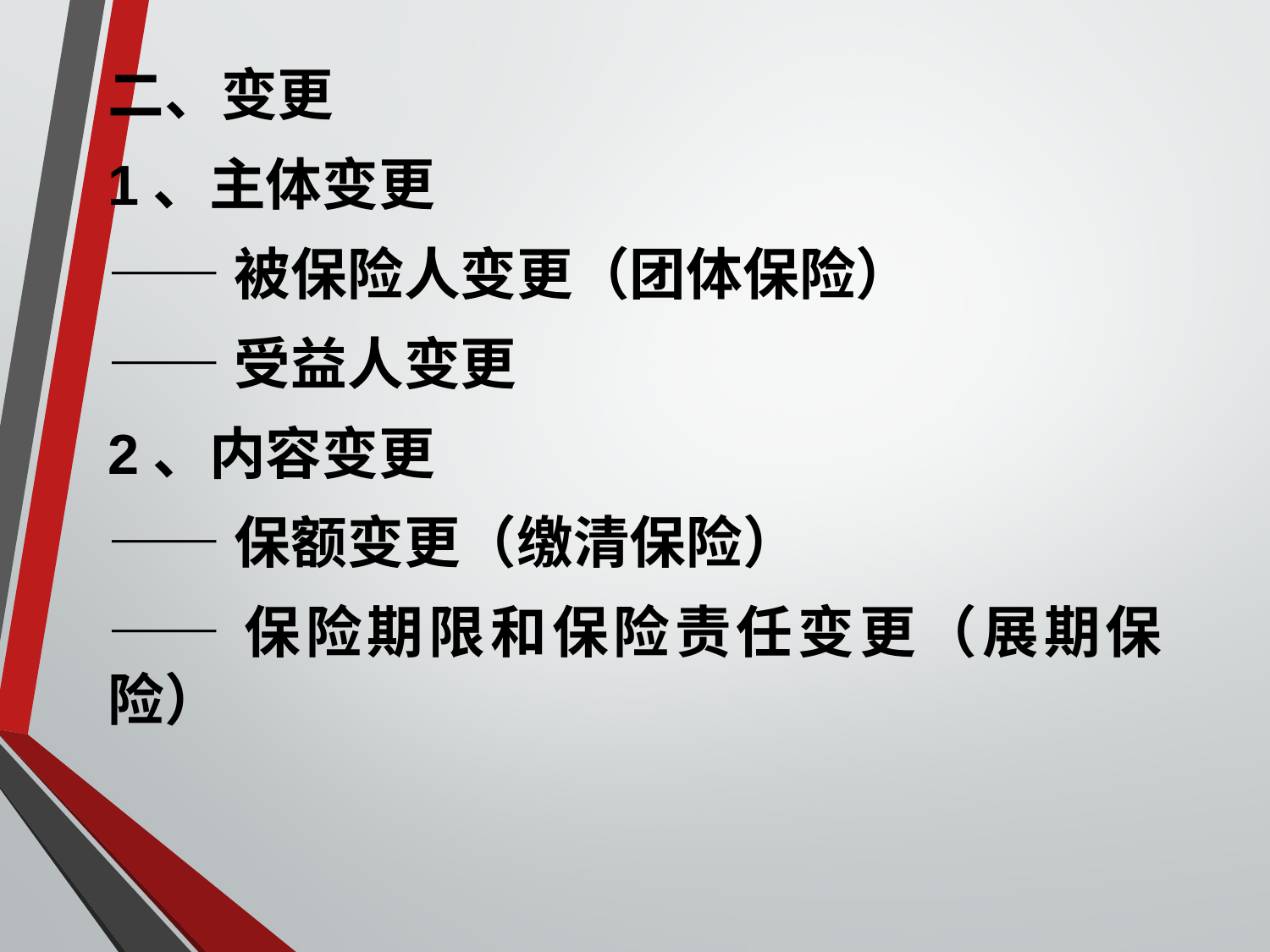

二、变更
1、主体变更
——被保险人变更（团体保险）
——受益人变更
2、内容变更
——保额变更（缴清保险）
——保险期限和保险责任变更（展期保险）